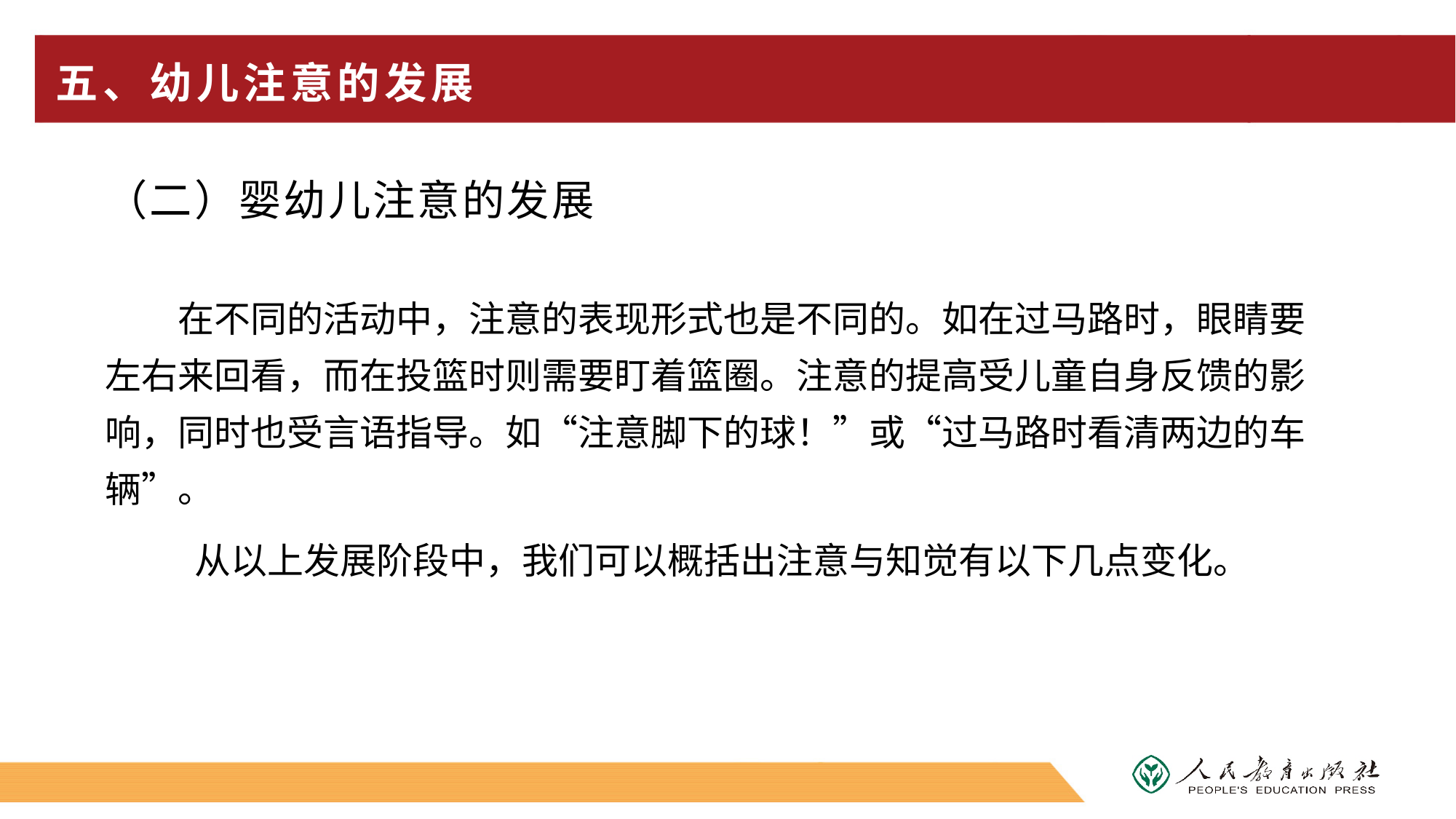

# 五、幼儿注意的发展
（二）婴幼儿注意的发展
在不同的活动中，注意的表现形式也是不同的。如在过马路时，眼睛要左右来回看，而在投篮时则需要盯着篮圈。注意的提高受儿童自身反馈的影响，同时也受言语指导。如“注意脚下的球！”或“过马路时看清两边的车辆”。
 从以上发展阶段中，我们可以概括出注意与知觉有以下几点变化。